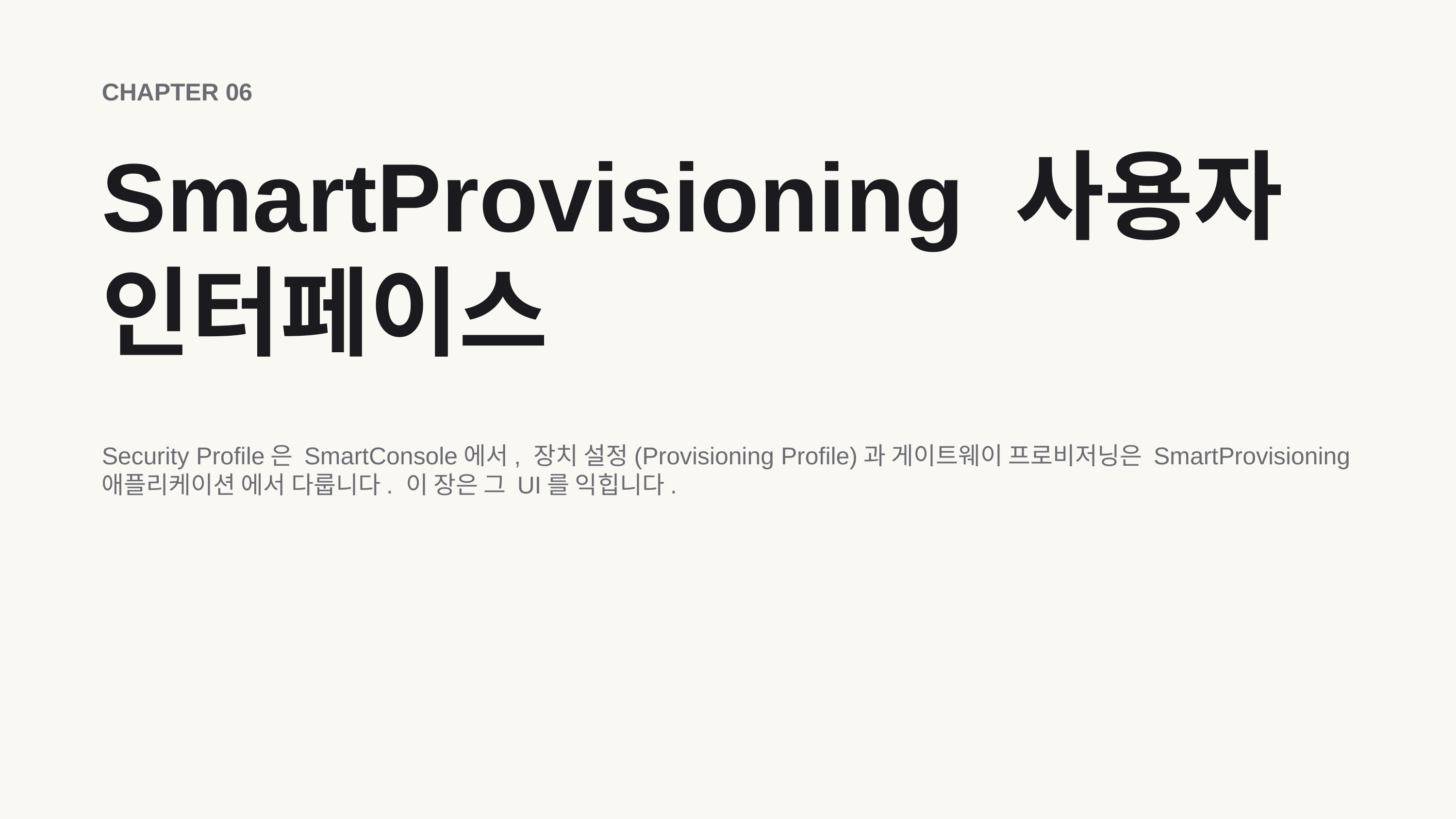

CHAPTER 06
SmartProvisioning 사용자 인터페이스
Security Profile은 SmartConsole에서, 장치 설정(Provisioning Profile)과 게이트웨이 프로비저닝은 SmartProvisioning 애플리케이션 에서 다룹니다. 이 장은 그 UI를 익힙니다.